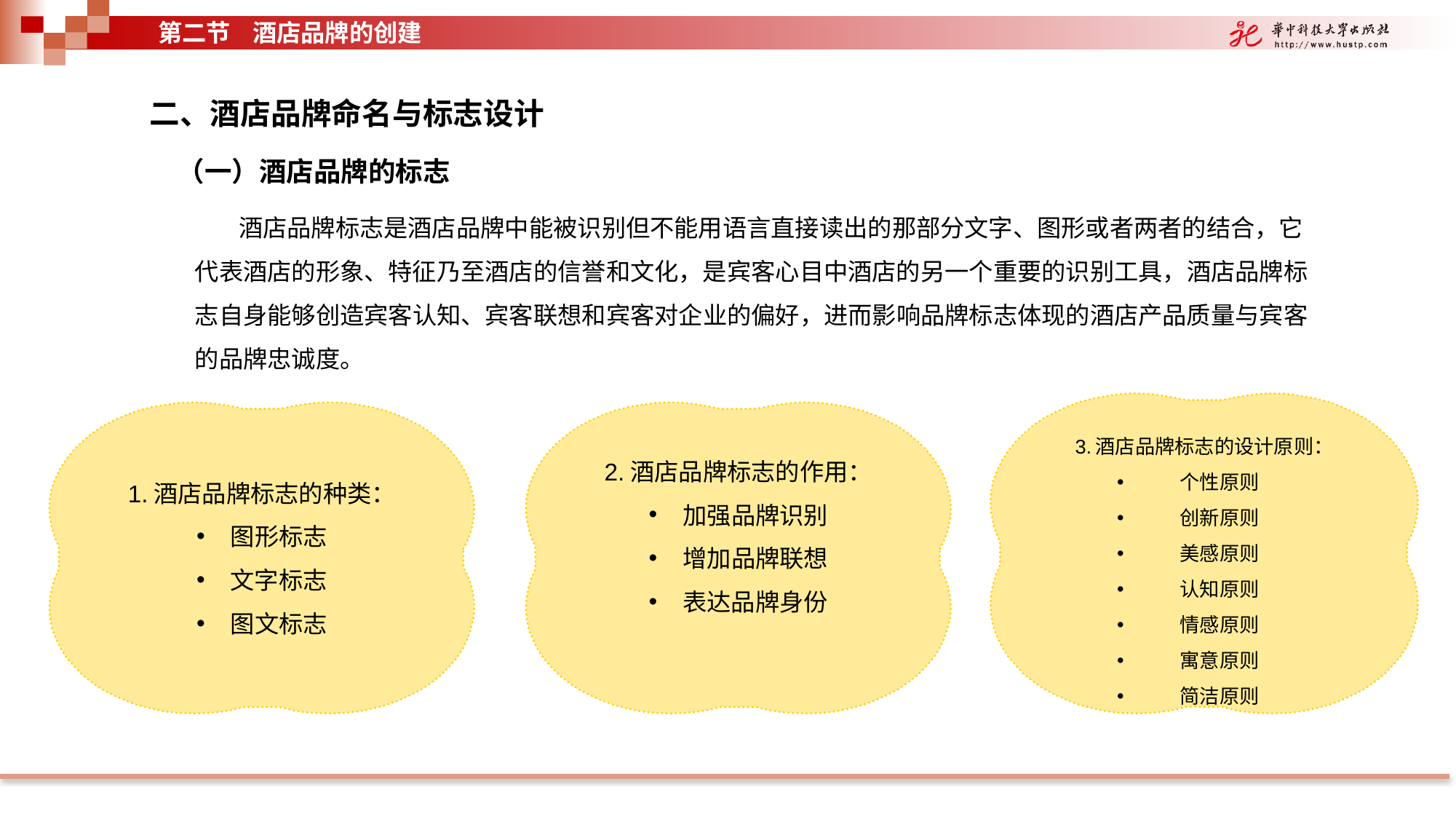

第二节    酒店品牌的创建
二、酒店品牌命名与标志设计
（一）酒店品牌的标志
       酒店品牌标志是酒店品牌中能被识别但不能用语言直接读出的那部分文字、图形或者两者的结合，它代表酒店的形象、特征乃至酒店的信誉和文化，是宾客心目中酒店的另一个重要的识别工具，酒店品牌标志自身能够创造宾客认知、宾客联想和宾客对企业的偏好，进而影响品牌标志体现的酒店产品质量与宾客的品牌忠诚度。

3.酒店品牌标志的设计原则：
个性原则
创新原则
美感原则
认知原则
情感原则
寓意原则
简洁原则

1.酒店品牌标志的种类：
图形标志
文字标志
图文标志

2.酒店品牌标志的作用：
加强品牌识别
增加品牌联想
表达品牌身份